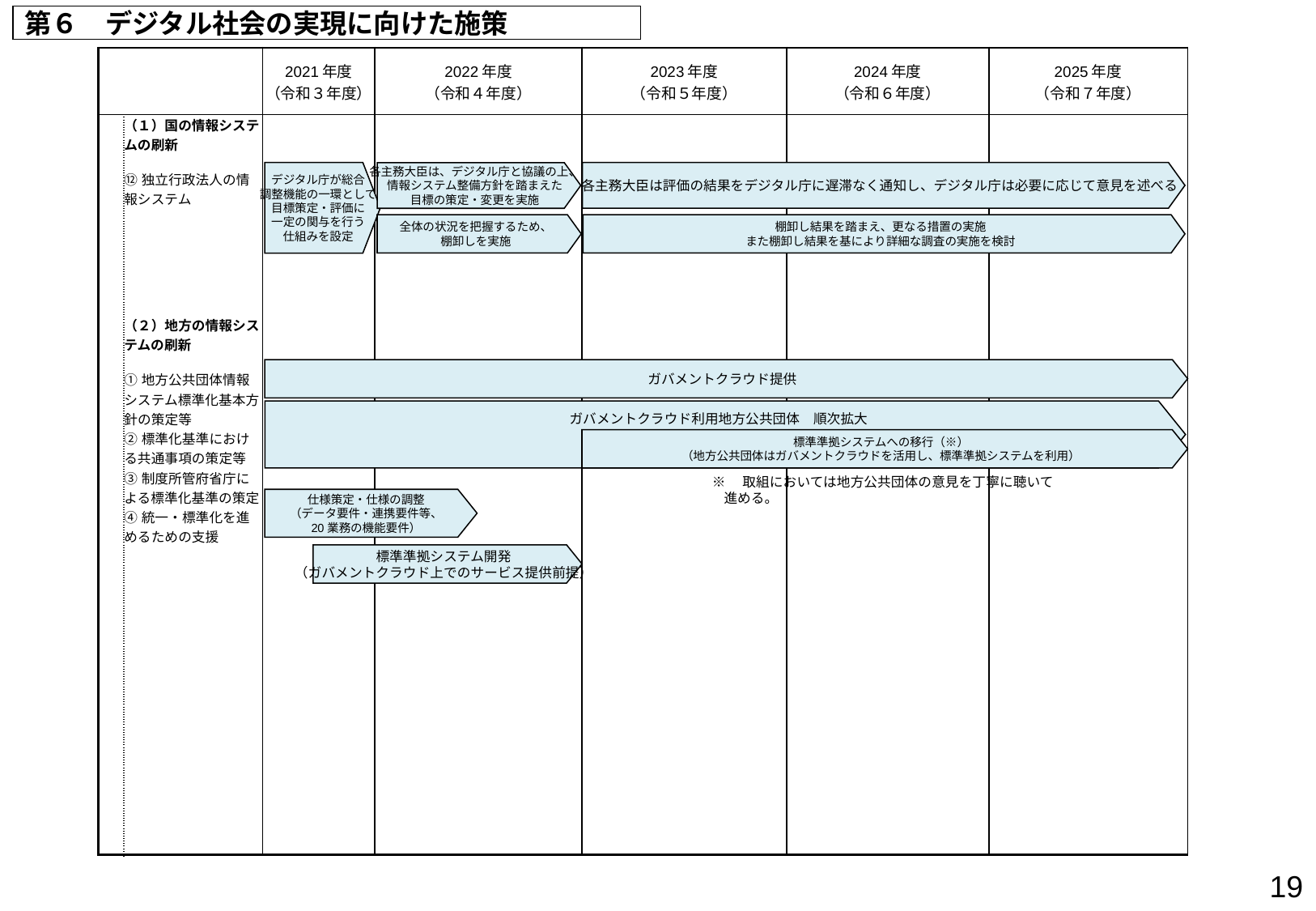

第６　デジタル社会の実現に向けた施策
|  |  | 2021年度 （令和３年度） | 2022年度 （令和４年度） | 2023年度 （令和５年度） | 2024年度 （令和６年度） | 2025年度 （令和７年度） |
| --- | --- | --- | --- | --- | --- | --- |
|  | （１）国の情報システムの刷新 ⑫独立行政法人の情報システム （２）地方の情報システムの刷新 ①地方公共団体情報システム標準化基本方針の策定等 ②標準化基準における共通事項の策定等 ③制度所管府省庁による標準化基準の策定 ④統一・標準化を進めるための支援 |  |  |  |  |  |
各主務大臣は評価の結果をデジタル庁に遅滞なく通知し、デジタル庁は必要に応じて意見を述べる
デジタル庁が総合
調整機能の一環として
目標策定・評価に
一定の関与を行う
仕組みを設定
各主務大臣は、デジタル庁と協議の上、
情報システム整備方針を踏まえた
目標の策定・変更を実施
棚卸し結果を踏まえ、更なる措置の実施
また棚卸し結果を基により詳細な調査の実施を検討
全体の状況を把握するため、
棚卸しを実施
ガバメントクラウド提供
ガバメントクラウド利用地方公共団体　順次拡大

標準準拠システムへの移行（※）
（地方公共団体はガバメントクラウドを活用し、標準準拠システムを利用）
※　取組においては地方公共団体の意見を丁寧に聴いて進める。
仕様策定・仕様の調整
（データ要件・連携要件等、
20業務の機能要件）
標準準拠システム開発
（ガバメントクラウド上でのサービス提供前提）
19